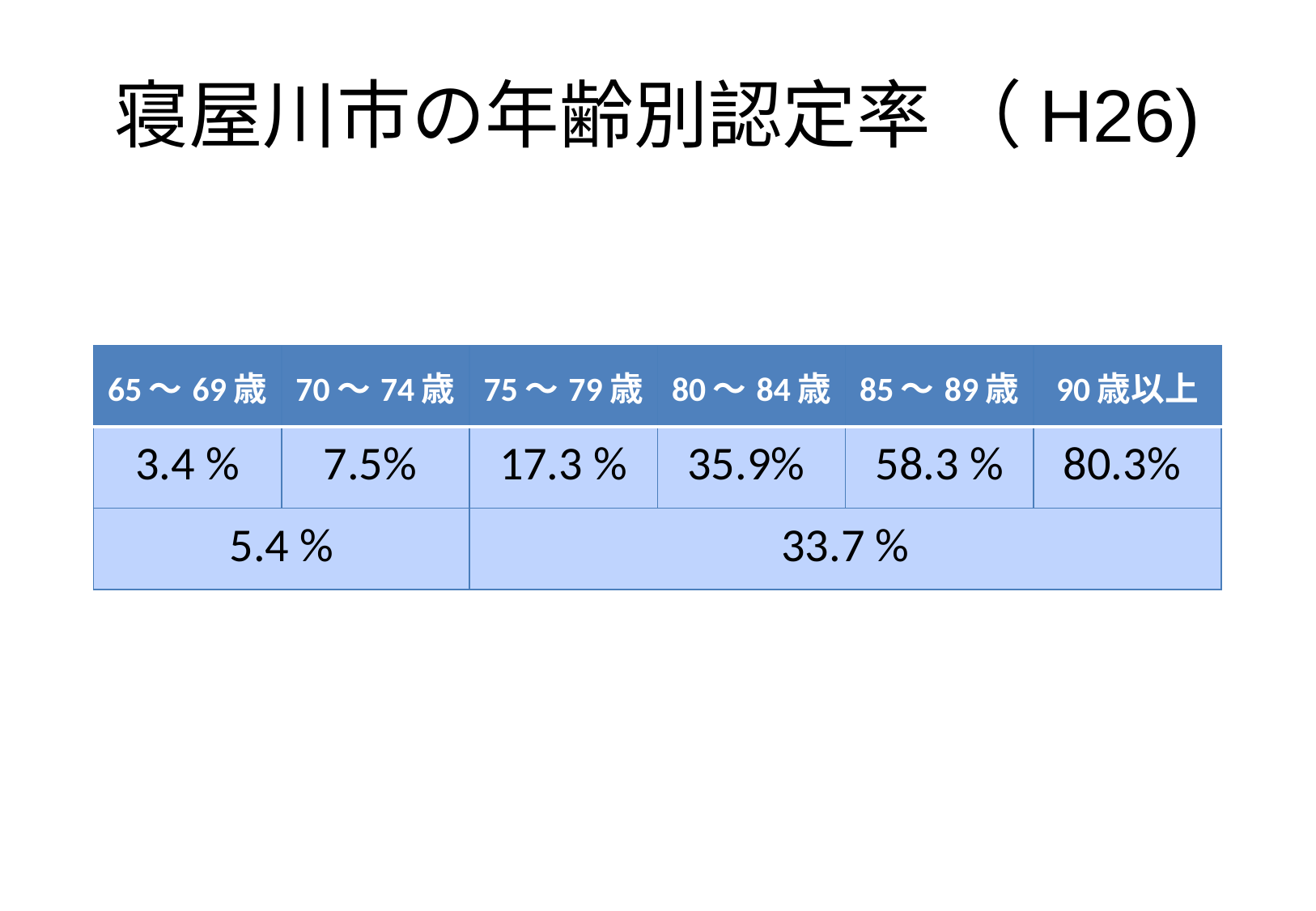

# 寝屋川市の年齢別認定率 （H26)
| 65～69歳 | 70～74歳 | 75～79歳 | 80～84歳 | 85～89歳 | 90歳以上 |
| --- | --- | --- | --- | --- | --- |
| 3.4 % | 7.5% | 17.3 % | 35.9% | 58.3 % | 80.3% |
| 5.4 % |  | 33.7 % |  |  |  |